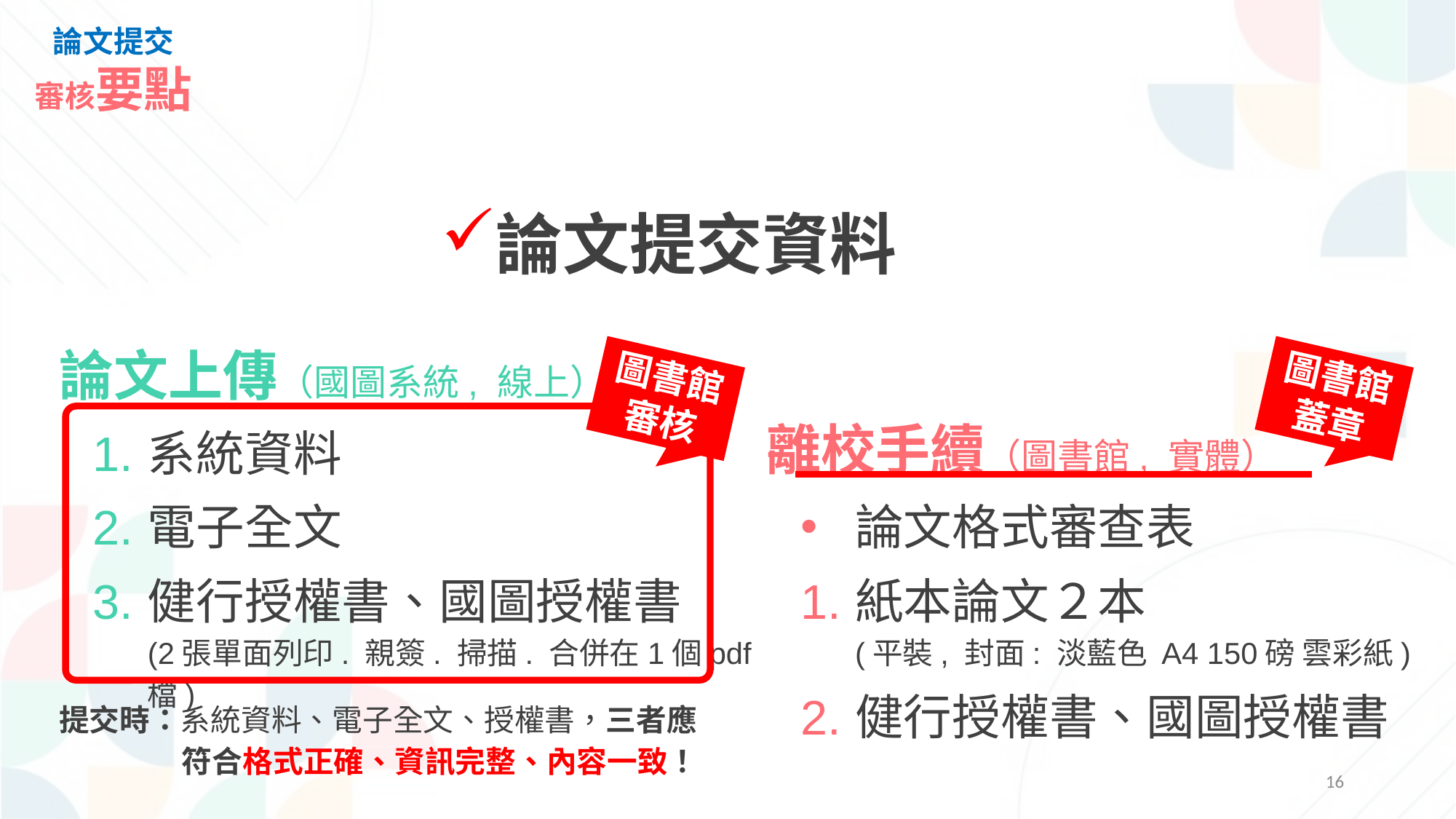

論文提交
審核要點
論文提交資料
論文上傳（國圖系統, 線上）
系統資料
電子全文
健行授權書、國圖授權書
(2張單面列印. 親簽. 掃描. 合併在1個pdf檔)

離校手續（圖書館, 實體）
論文格式審查表
紙本論文２本
(平裝, 封面: 淡藍色 A4 150磅 雲彩紙)
健行授權書、國圖授權書
圖書館
蓋章
圖書館
審核

提交時：系統資料、電子全文、授權書，三者應
	  符合格式正確、資訊完整、內容一致！
16